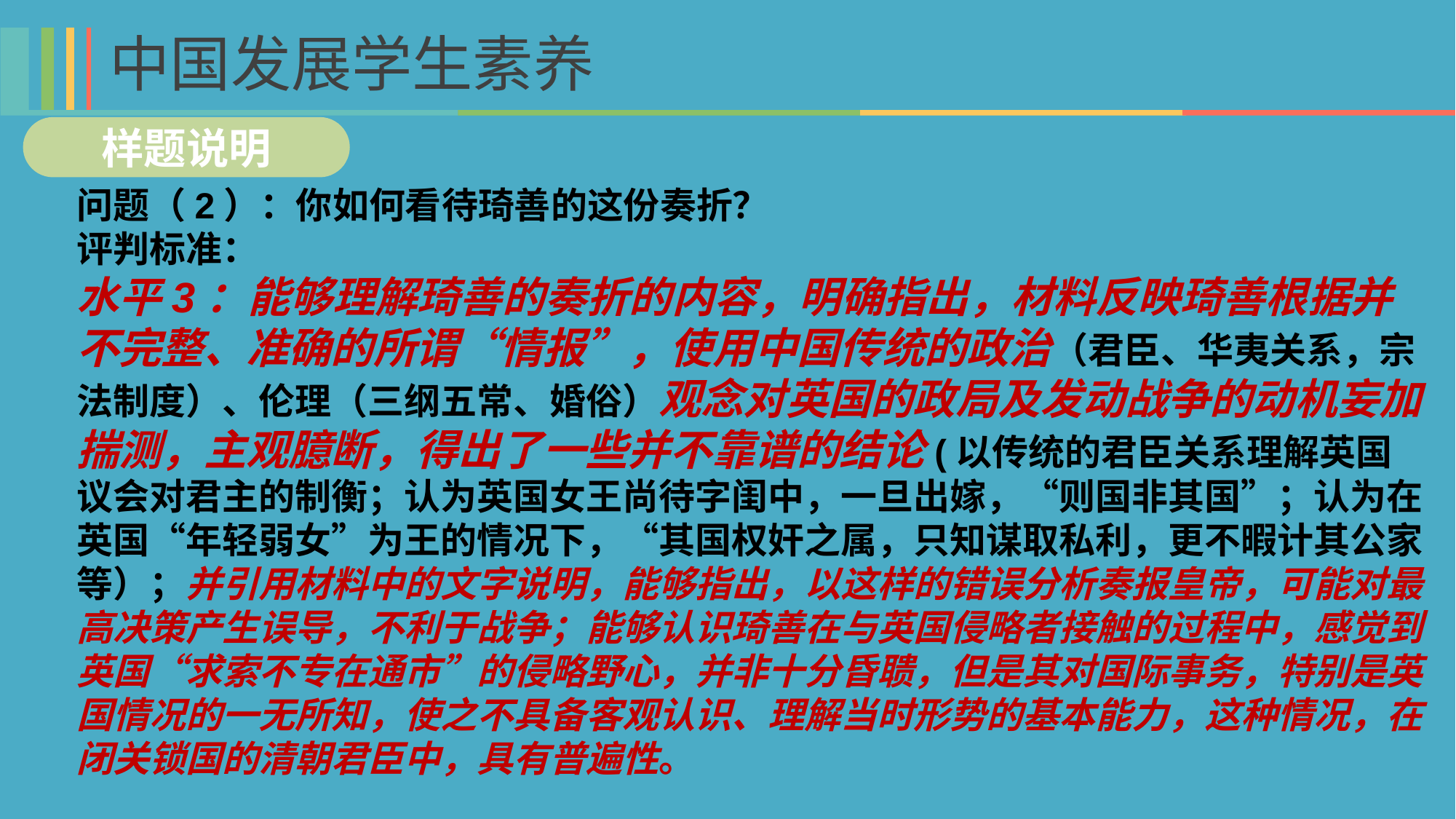

中国发展学生素养

样题说明
问题（2）：你如何看待琦善的这份奏折？
评判标准：
水平3：能够理解琦善的奏折的内容，明确指出，材料反映琦善根据并不完整、准确的所谓“情报”，使用中国传统的政治（君臣、华夷关系，宗法制度）、伦理（三纲五常、婚俗）观念对英国的政局及发动战争的动机妄加揣测，主观臆断，得出了一些并不靠谱的结论(以传统的君臣关系理解英国议会对君主的制衡；认为英国女王尚待字闺中，一旦出嫁，“则国非其国”；认为在英国“年轻弱女”为王的情况下，“其国权奸之属，只知谋取私利，更不暇计其公家等）；并引用材料中的文字说明，能够指出，以这样的错误分析奏报皇帝，可能对最高决策产生误导，不利于战争；能够认识琦善在与英国侵略者接触的过程中，感觉到英国“求索不专在通市”的侵略野心，并非十分昏聩，但是其对国际事务，特别是英国情况的一无所知，使之不具备客观认识、理解当时形势的基本能力，这种情况，在闭关锁国的清朝君臣中，具有普遍性。